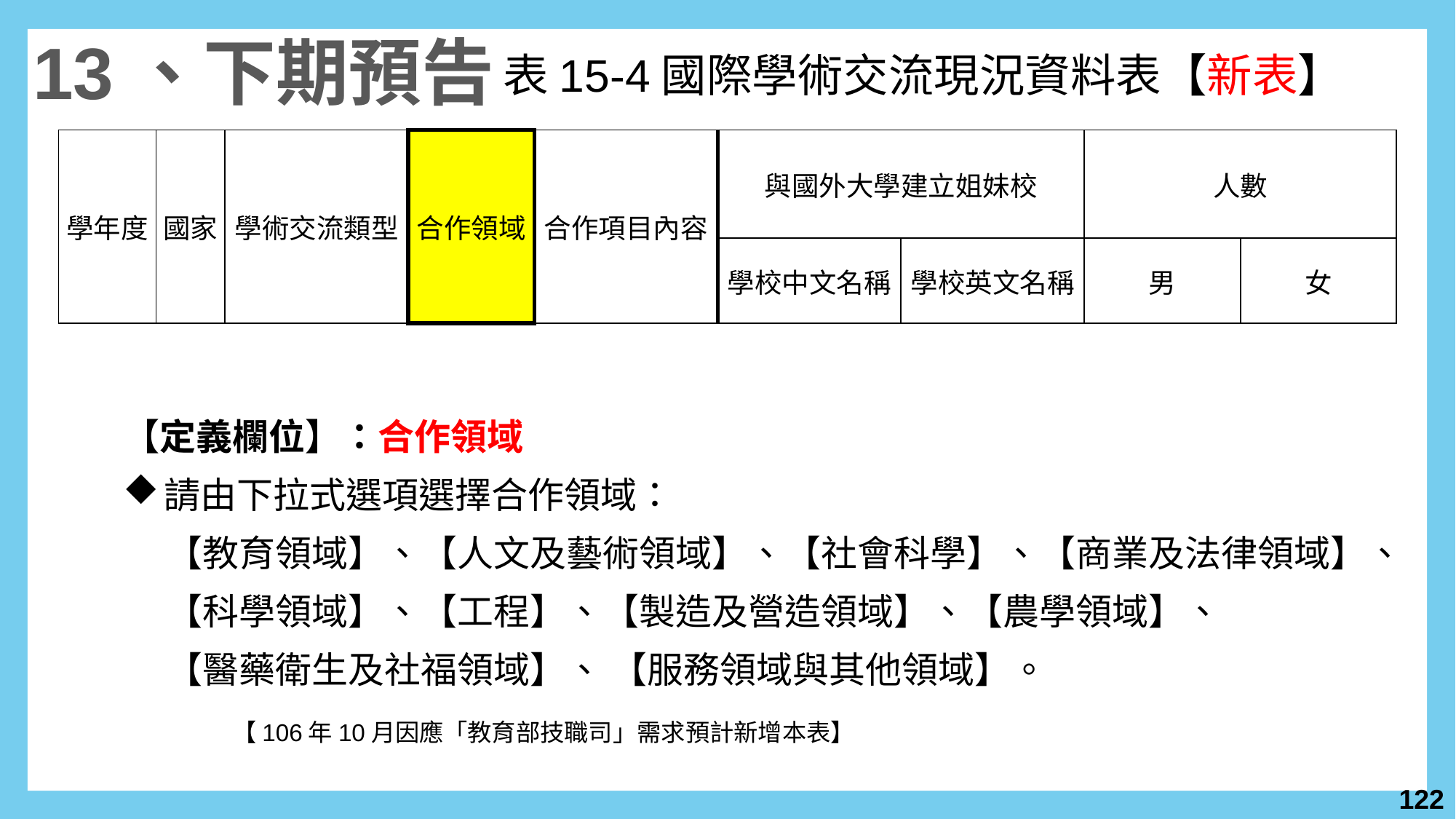

13、下期預告
表15-4國際學術交流現況資料表【新表】

| 學年度 | 國家 | 學術交流類型 | 合作領域 | 合作項目內容 | 與國外大學建立姐妹校 |  | 人數 |  |
| --- | --- | --- | --- | --- | --- | --- | --- | --- |
|  |  |  |  |  | 學校中文名稱 | 學校英文名稱 | 男 | 女 |
【定義欄位】：合作領域
請由下拉式選項選擇合作領域：
【教育領域】、【人文及藝術領域】、【社會科學】、【商業及法律領域】、【科學領域】、【工程】、【製造及營造領域】、【農學領域】、
【醫藥衛生及社福領域】、 【服務領域與其他領域】。
	【106年10月因應「教育部技職司」需求預計新增本表】
122